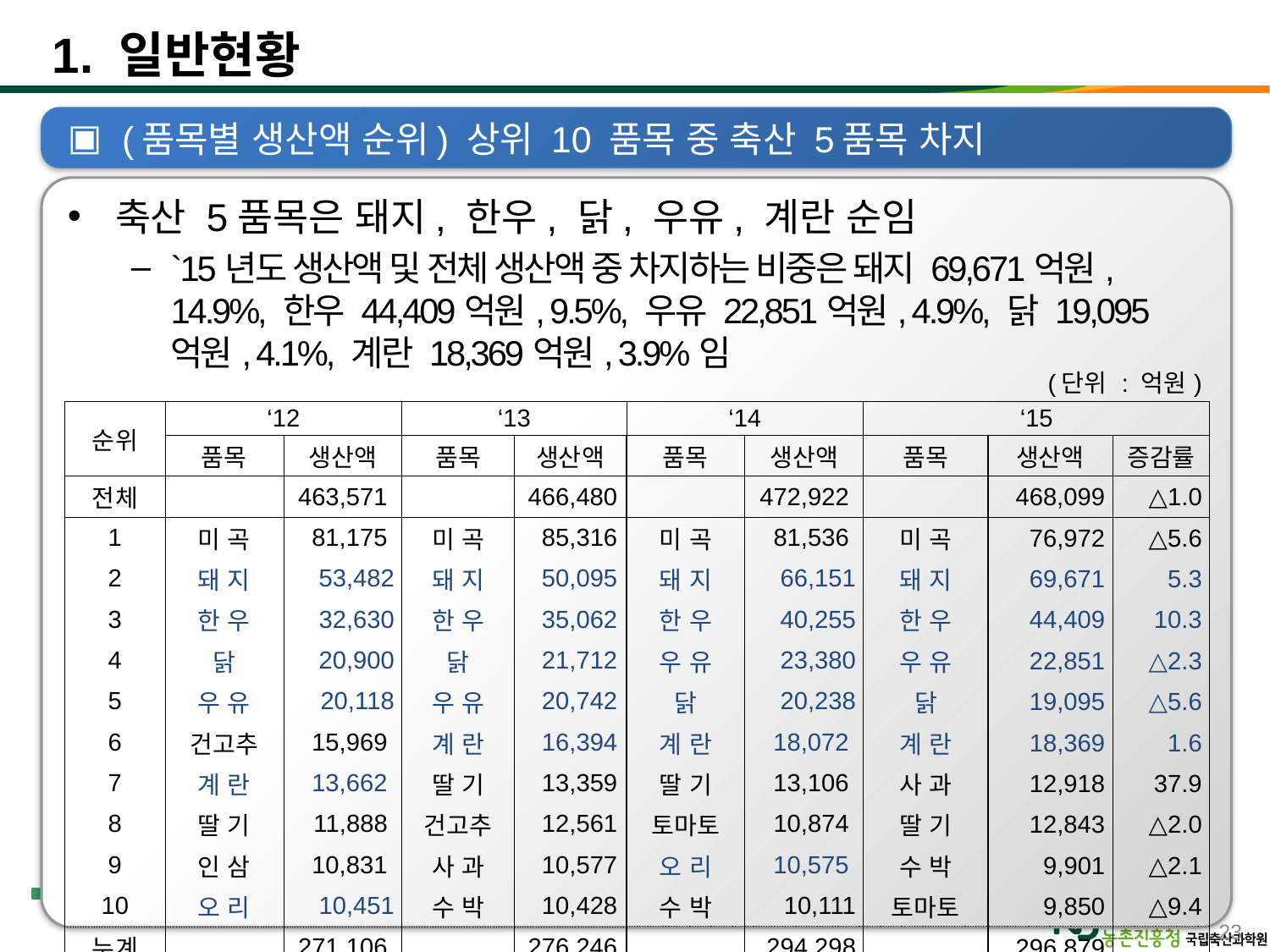

# 1. 일반현황
 (품목별 생산액 순위) 상위 10 품목 중 축산 5품목 차지
축산 5품목은 돼지, 한우, 닭, 우유, 계란 순임
`15년도 생산액 및 전체 생산액 중 차지하는 비중은 돼지 69,671억원, 14.9%, 한우 44,409억원, 9.5%, 우유 22,851억원, 4.9%, 닭 19,095억원, 4.1%, 계란 18,369억원, 3.9%임
| (단위 : 억원) |  |  |  |  |  |  |  |  |  |
| --- | --- | --- | --- | --- | --- | --- | --- | --- | --- |
| 순위 | ‘12 |  | ‘13 |  | ‘14 |  | ‘15 |  |  |
|  | 품목 | 생산액 | 품목 | 생산액 | 품목 | 생산액 | 품목 | 생산액 | 증감률 |
| 전체 |  | 463,571 |  | 466,480 |  | 472,922 |  | 468,099 | △1.0 |
| 1 | 미 곡 | 81,175 | 미 곡 | 85,316 | 미 곡 | 81,536 | 미 곡 | 76,972 | △5.6 |
| 2 | 돼 지 | 53,482 | 돼 지 | 50,095 | 돼 지 | 66,151 | 돼 지 | 69,671 | 5.3 |
| 3 | 한 우 | 32,630 | 한 우 | 35,062 | 한 우 | 40,255 | 한 우 | 44,409 | 10.3 |
| 4 | 닭 | 20,900 | 닭 | 21,712 | 우 유 | 23,380 | 우 유 | 22,851 | △2.3 |
| 5 | 우 유 | 20,118 | 우 유 | 20,742 | 닭 | 20,238 | 닭 | 19,095 | △5.6 |
| 6 | 건고추 | 15,969 | 계 란 | 16,394 | 계 란 | 18,072 | 계 란 | 18,369 | 1.6 |
| 7 | 계 란 | 13,662 | 딸 기 | 13,359 | 딸 기 | 13,106 | 사 과 | 12,918 | 37.9 |
| 8 | 딸 기 | 11,888 | 건고추 | 12,561 | 토마토 | 10,874 | 딸 기 | 12,843 | △2.0 |
| 9 | 인 삼 | 10,831 | 사 과 | 10,577 | 오 리 | 10,575 | 수 박 | 9,901 | △2.1 |
| 10 | 오 리 | 10,451 | 수 박 | 10,428 | 수 박 | 10,111 | 토마토 | 9,850 | △9.4 |
| 누계 |  | 271,106 |  | 276,246 |  | 294,298 |  | 296,879 |  |
| ※ 자료 : 농림축산식품부. 증감률은 동일 품목에 대한 전년대비 증감률임. |  |  |  |  |  |  |  |  |  |
23